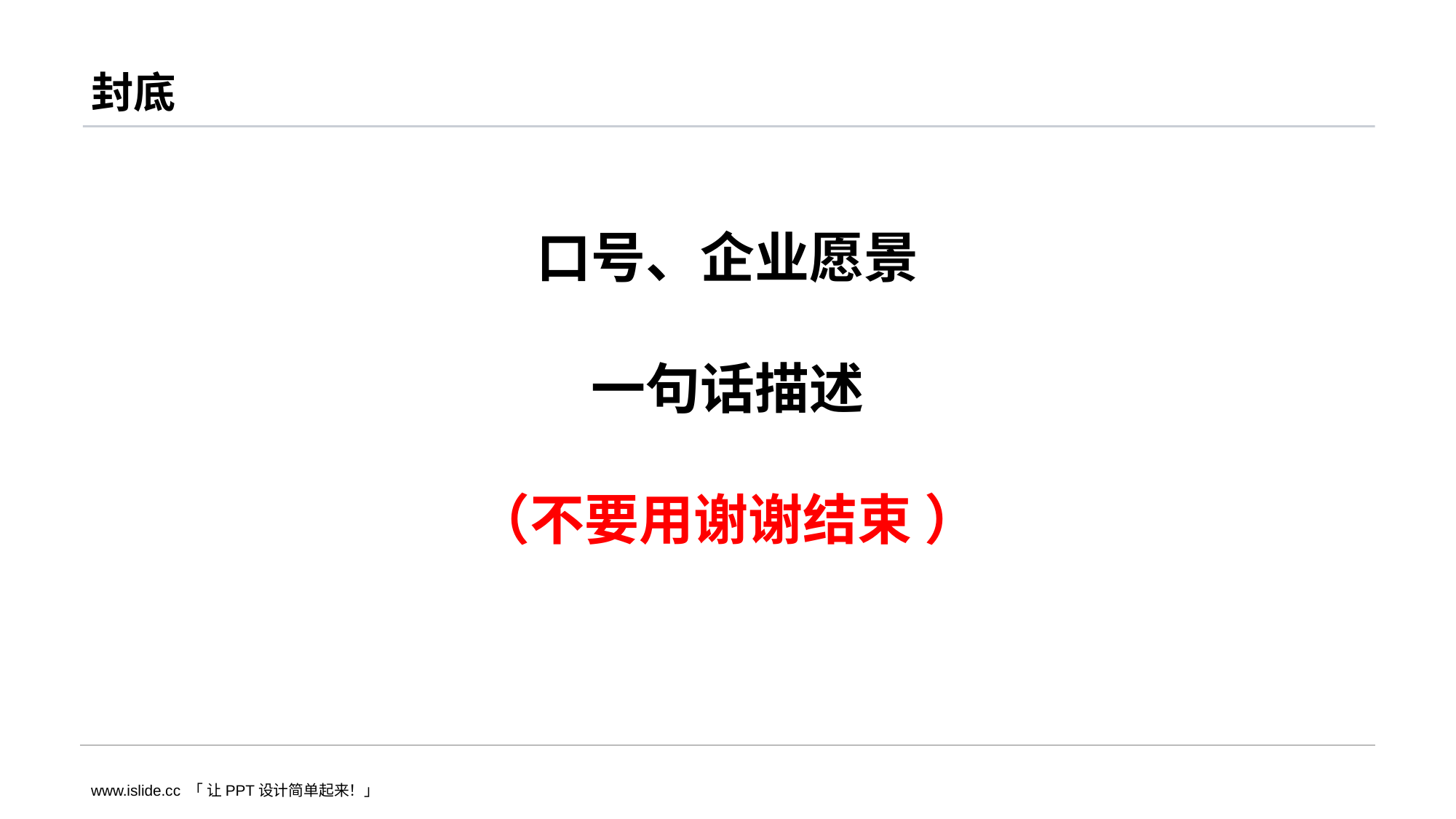

# 封底
口号、企业愿景
一句话描述
（不要用谢谢结束 ）
www.islide.cc 「 让PPT设计简单起来！」
19